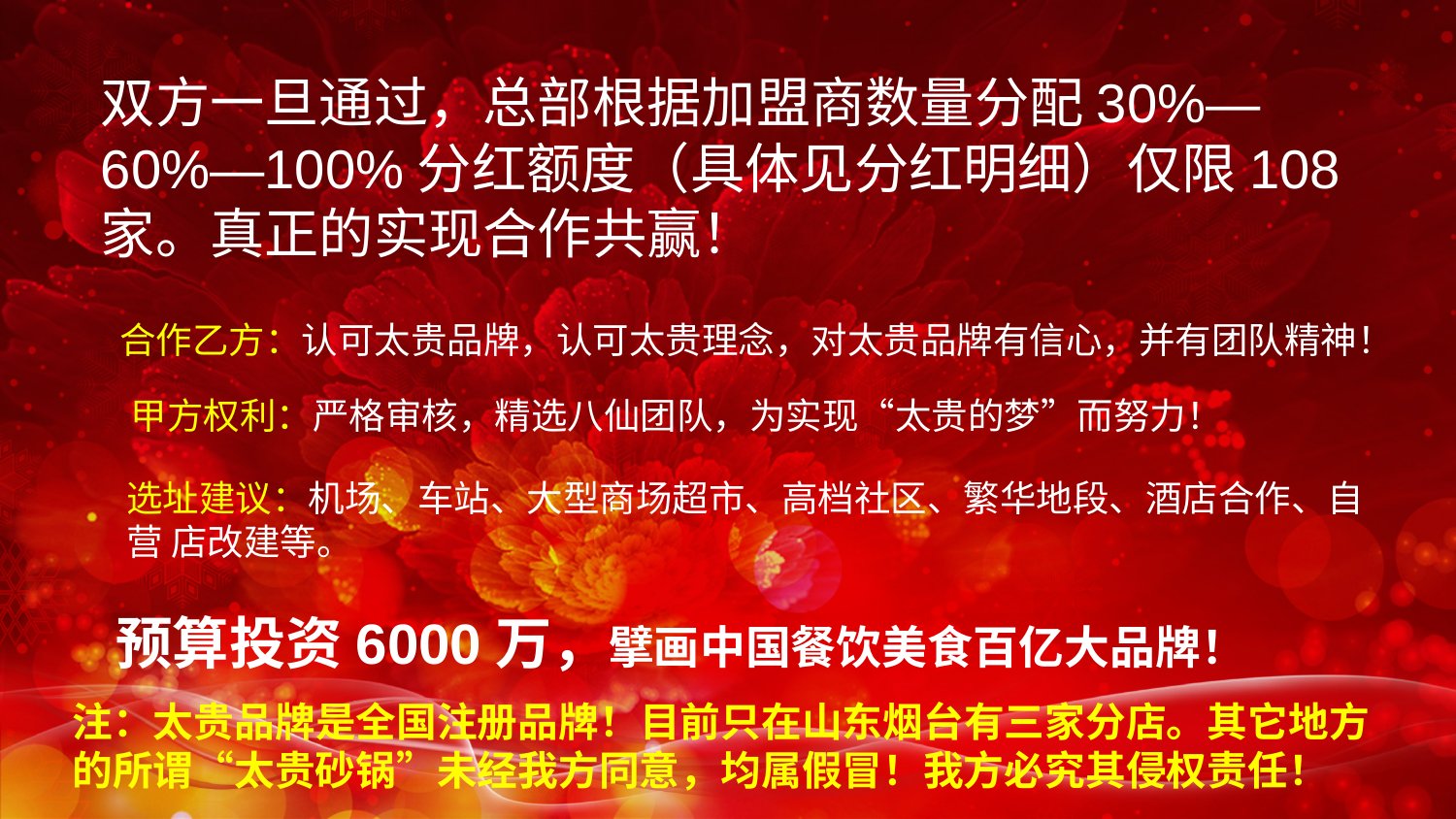

双方一旦通过，总部根据加盟商数量分配30%—60%―100%分红额度（具体见分红明细）仅限108家。真正的实现合作共赢！
合作乙方：认可太贵品牌，认可太贵理念，对太贵品牌有信心，并有团队精神！
甲方权利：严格审核，精选八仙团队，为实现“太贵的梦”而努力！
选址建议：机场、车站、大型商场超市、高档社区、繁华地段、酒店合作、自营 店改建等。
预算投资6000万，擘画中国餐饮美食百亿大品牌！
注：太贵品牌是全国注册品牌！目前只在山东烟台有三家分店。其它地方的所谓“太贵砂锅”未经我方同意，均属假冒！我方必究其侵权责任！